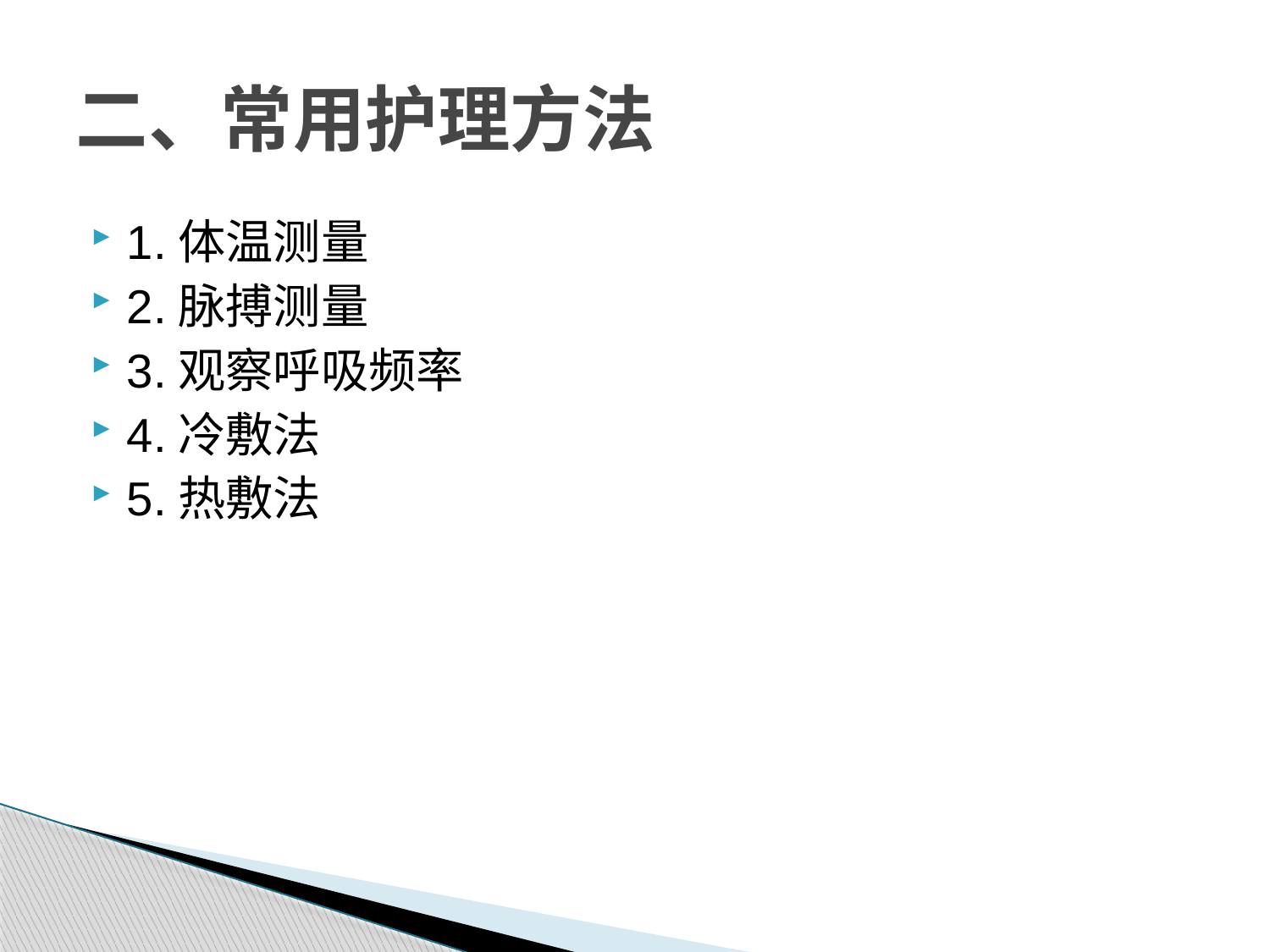

# 二、常用护理方法
1.体温测量
2.脉搏测量
3.观察呼吸频率
4.冷敷法
5.热敷法